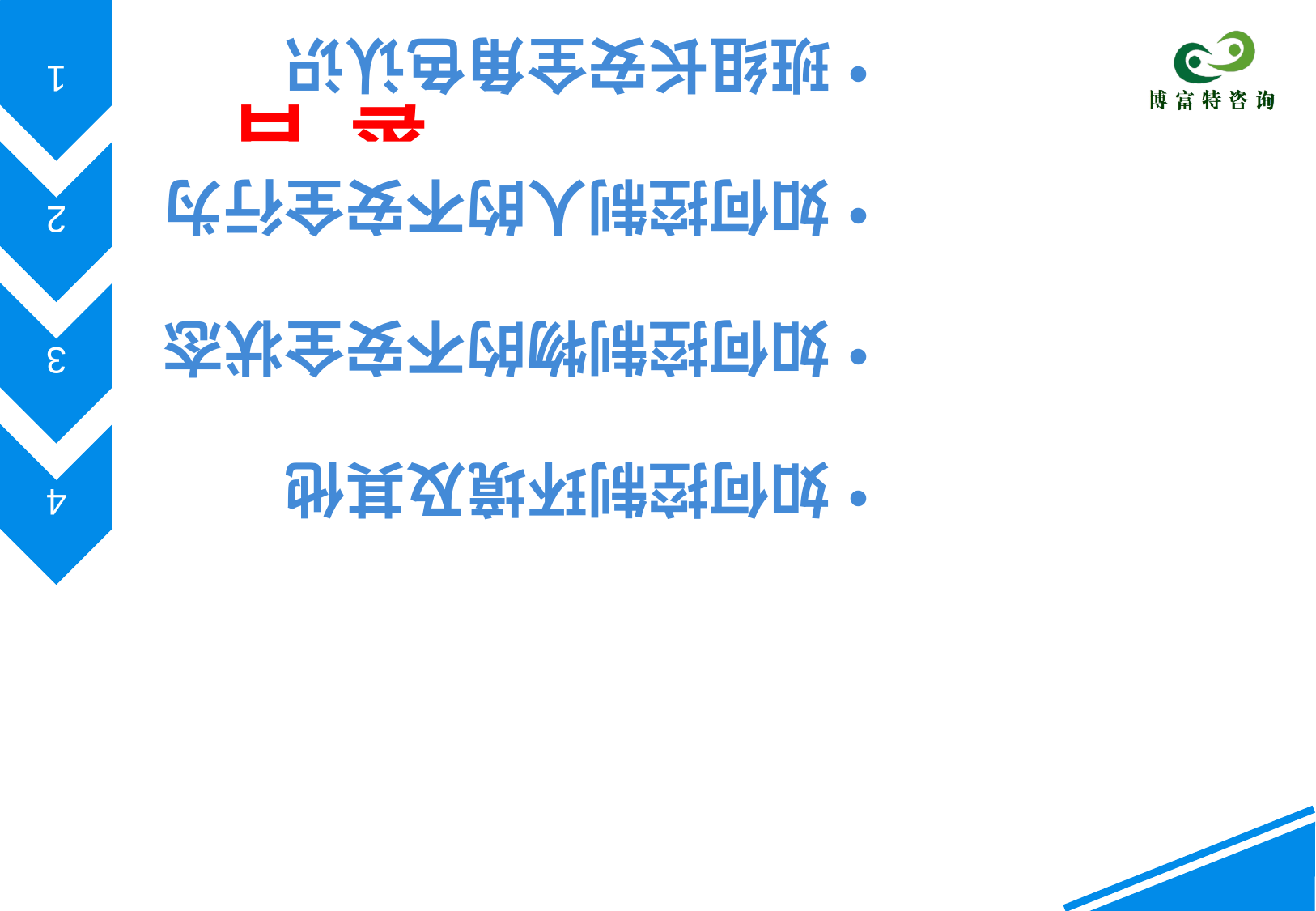

目  录

1
班组长安全角色认识
2
如何控制人的不安全行为
3
如何控制物的不安全状态
4
如何控制环境及其他